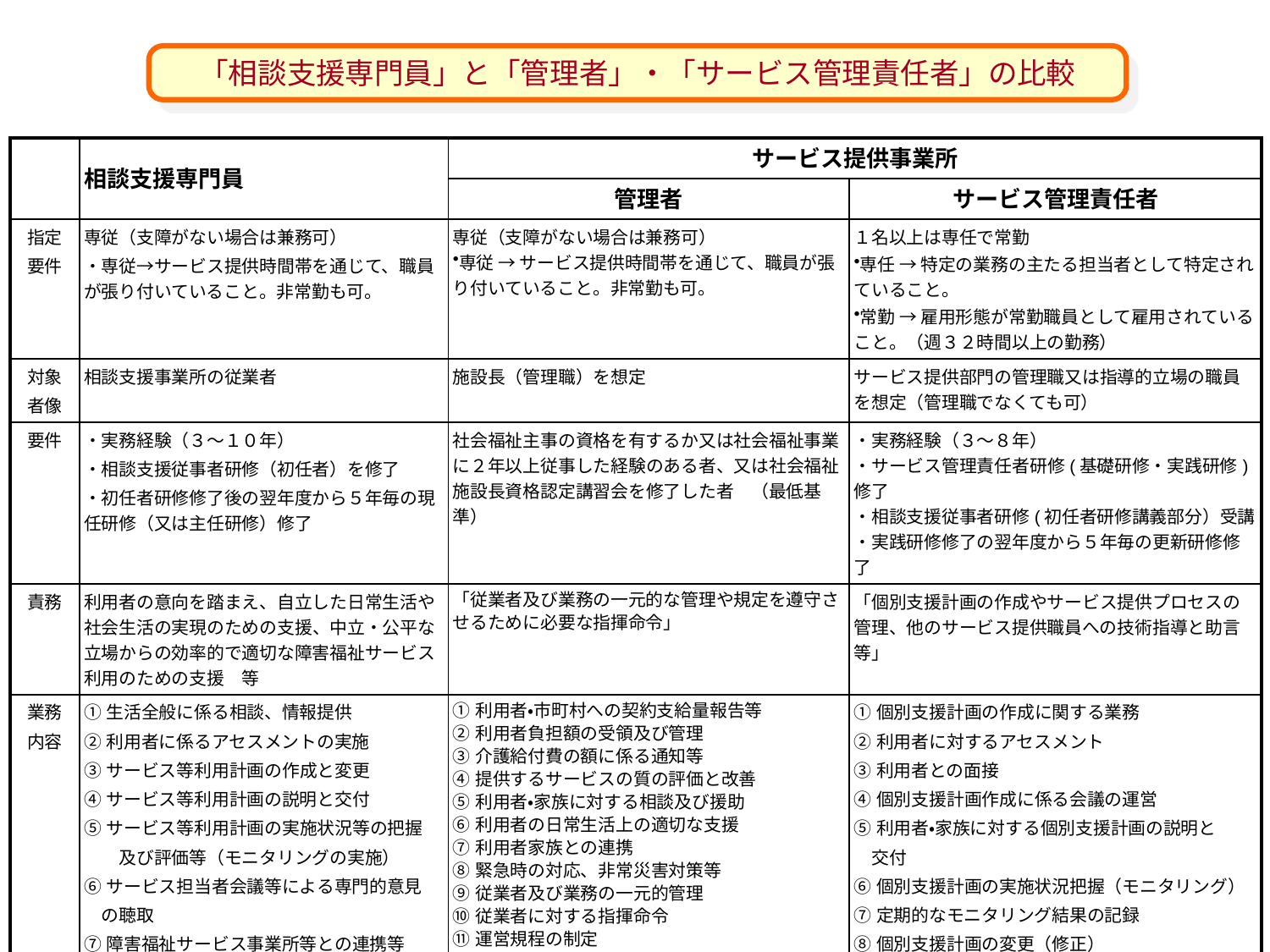

「相談支援専門員」と「管理者」・「サービス管理責任者」の比較
|  | 相談支援専門員 | サービス提供事業所 |  |
| --- | --- | --- | --- |
|  |  | 管理者 | サービス管理責任者 |
| 指定 要件 | 専従（支障がない場合は兼務可） ・専従→サービス提供時間帯を通じて、職員が張り付いていること。非常勤も可。 | 専従（支障がない場合は兼務可）　 専従 → サービス提供時間帯を通じて、職員が張り付いていること。非常勤も可。 | １名以上は専任で常勤 専任 → 特定の業務の主たる担当者として特定されていること。 常勤 → 雇用形態が常勤職員として雇用されていること。（週３２時間以上の勤務） |
| 対象 者像 | 相談支援事業所の従業者 | 施設長（管理職）を想定 | サービス提供部門の管理職又は指導的立場の職員を想定（管理職でなくても可） |
| 要件 | ・実務経験（３～１０年） ・相談支援従事者研修（初任者）を修了 ・初任者研修修了後の翌年度から５年毎の現任研修（又は主任研修）修了 | 社会福祉主事の資格を有するか又は社会福祉事業に２年以上従事した経験のある者、又は社会福祉施設長資格認定講習会を修了した者　（最低基準） | ・実務経験（３～８年） ・サービス管理責任者研修(基礎研修・実践研修)修了 ・相談支援従事者研修(初任者研修講義部分）受講 ・実践研修修了の翌年度から５年毎の更新研修修了 |
| 責務 | 利用者の意向を踏まえ、自立した日常生活や社会生活の実現のための支援、中立・公平な立場からの効率的で適切な障害福祉サービス利用のための支援　等 | 「従業者及び業務の一元的な管理や規定を遵守させるために必要な指揮命令」 | 「個別支援計画の作成やサービス提供プロセスの管理、他のサービス提供職員への技術指導と助言等」 |
| 業務 内容 | ①生活全般に係る相談、情報提供 ②利用者に係るアセスメントの実施 ③サービス等利用計画の作成と変更 ④サービス等利用計画の説明と交付 ⑤サービス等利用計画の実施状況等の把握　 　　及び評価等（モニタリングの実施） ⑥サービス担当者会議等による専門的意見 　の聴取 ⑦障害福祉サービス事業所等との連携等 ※サービス等利用計画の作成にあたっては、インフォーマルなサービスの利用も含め総合的な計画となるよう努めなければならない。 | ①利用者・市町村への契約支給量報告等 ②利用者負担額の受領及び管理 ③介護給付費の額に係る通知等 ④提供するサービスの質の評価と改善 ⑤利用者・家族に対する相談及び援助 ⑥利用者の日常生活上の適切な支援 ⑦利用者家族との連携 ⑧緊急時の対応、非常災害対策等 ⑨従業者及び業務の一元的管理 ⑩従業者に対する指揮命令 ⑪運営規程の制定 ⑫従業者の勤務体制の確保等 ⑬利用定員の遵守 ⑭衛生管理等 ⑮利用者の身体拘束等の禁止 ⑯地域との連携等 ⑰記録の整備 | ①個別支援計画の作成に関する業務 ②利用者に対するアセスメント ③利用者との面接 ④個別支援計画作成に係る会議の運営 ⑤利用者・家族に対する個別支援計画の説明と 　交付 ⑥個別支援計画の実施状況把握（モニタリング） ⑦定期的なモニタリング結果の記録 ⑧個別支援計画の変更（修正） ⑨支援内容に関連する関係機関との連絡調整 ⑩サービス提供職員への技術的な指導と助言 ⑪自立した日常生活が可能と認められる 　　利用者への必要な援助 |